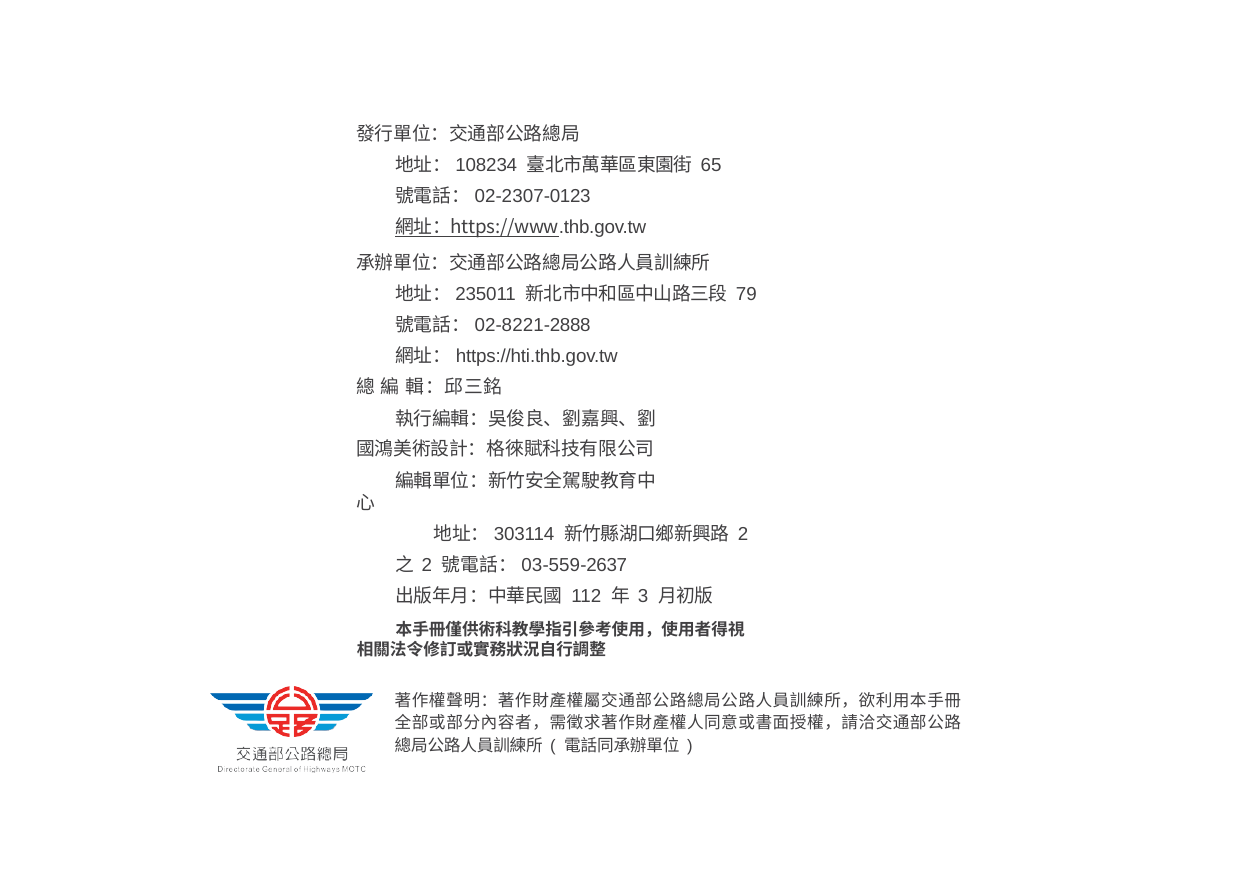

發行單位：交通部公路總局
地址：108234 臺北市萬華區東園街 65 號電話：02-2307-0123
網址：https://www.thb.gov.tw
承辦單位：交通部公路總局公路人員訓練所
地址：235011 新北市中和區中山路三段 79 號電話：02-8221-2888
網址：https://hti.thb.gov.tw總 編 輯：邱三銘
執行編輯：吳俊良、劉嘉興、劉國鴻美術設計：格徠賦科技有限公司
編輯單位：新竹安全駕駛教育中心
地址：303114 新竹縣湖口鄉新興路 2 之 2 號電話：03-559-2637
出版年月：中華民國 112 年 3 月初版
本手冊僅供術科教學指引參考使用，使用者得視相關法令修訂或實務狀況自行調整
著作權聲明：著作財產權屬交通部公路總局公路人員訓練所，欲利用本手冊全部或部分內容者，需徵求著作財產權人同意或書面授權，請洽交通部公路總局公路人員訓練所 ( 電話同承辦單位 )